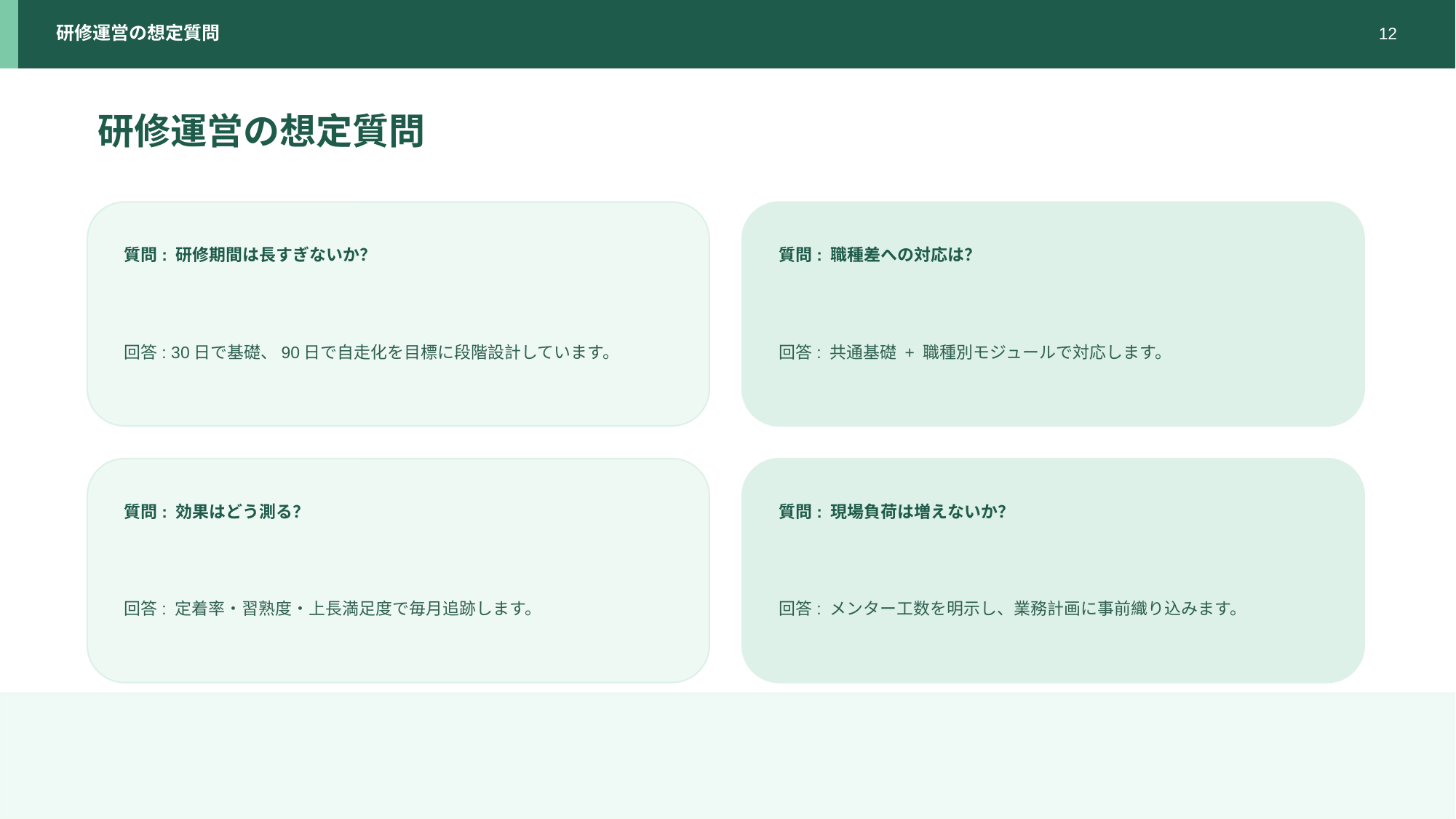

研修運営の想定質問
12
研修運営の想定質問

質問: 研修期間は長すぎないか？
質問: 職種差への対応は？
回答: 30日で基礎、90日で自走化を目標に段階設計しています。
回答: 共通基礎 + 職種別モジュールで対応します。

質問: 効果はどう測る？
質問: 現場負荷は増えないか？
回答: 定着率・習熟度・上長満足度で毎月追跡します。
回答: メンター工数を明示し、業務計画に事前織り込みます。